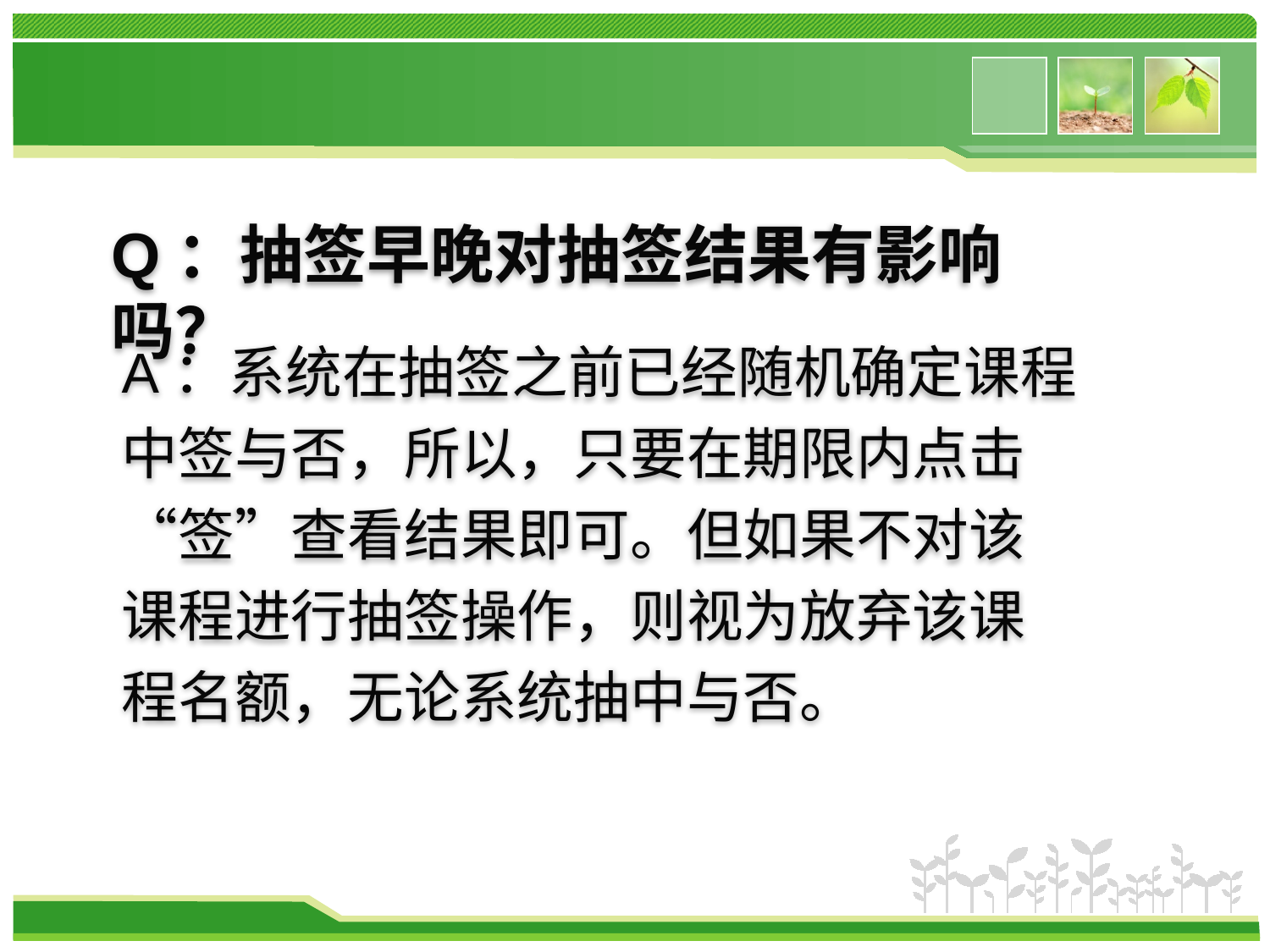

Q：抽签早晚对抽签结果有影响吗？
A：系统在抽签之前已经随机确定课程中签与否，所以，只要在期限内点击“签”查看结果即可。但如果不对该课程进行抽签操作，则视为放弃该课程名额，无论系统抽中与否。